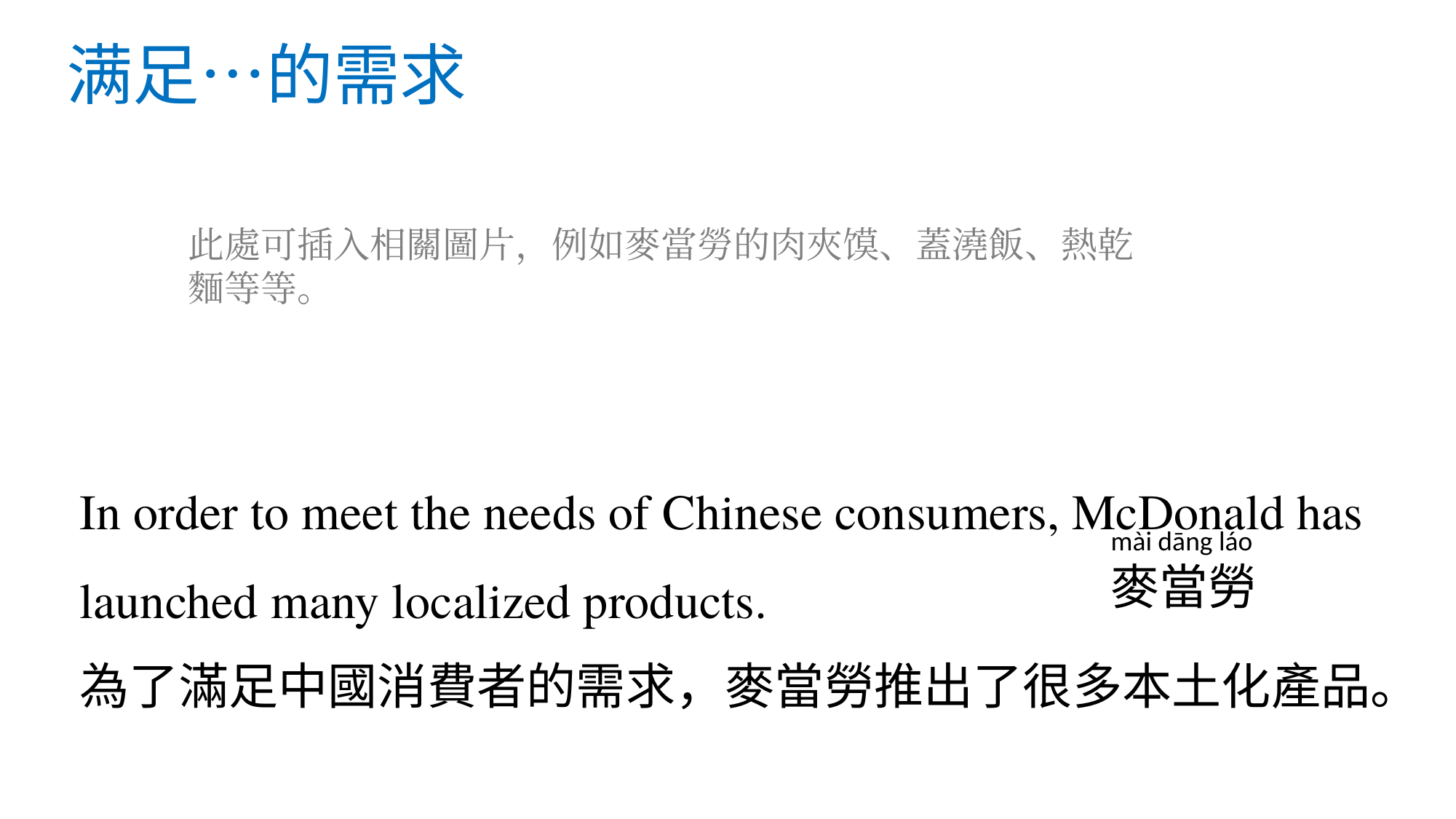

# 满足…的需求
此處可插入相關圖片，例如麥當勞的肉夾馍、蓋澆飯、熱乾麵等等。
In order to meet the needs of Chinese consumers, McDonald has launched many localized products.
為了滿足中國消費者的需求，麥當勞推出了很多本土化產品。
mài dāng láo
麥當勞